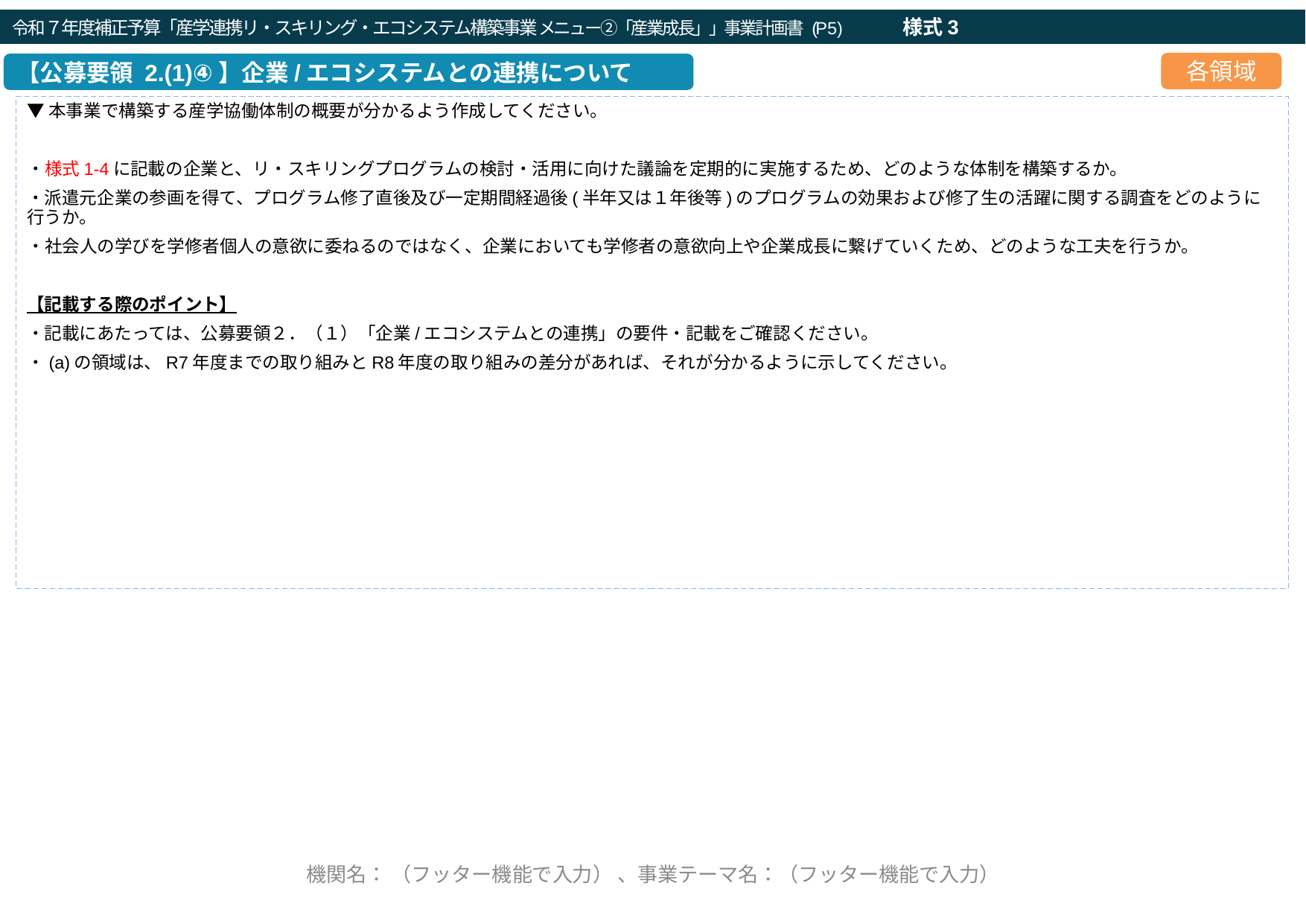

令和７年度補正予算「産学連携リ・スキリング・エコシステム構築事業メニュー②「産業成長」」事業計画書 (P5)　　　様式3
令和２年度「就職・転職支援のための大学リカレント教育推進事業（就職・転職支援のためのリカレント教育プログラムの開発・実施）」企画提案書（a：求職支援）(P5)
各領域
【公募要領 2.(1)④】企業/エコシステムとの連携について
▼本事業で構築する産学協働体制の概要が分かるよう作成してください。

・様式1-4に記載の企業と、リ・スキリングプログラムの検討・活用に向けた議論を定期的に実施するため、どのような体制を構築するか。
・派遣元企業の参画を得て、プログラム修了直後及び一定期間経過後(半年又は１年後等)のプログラムの効果および修了生の活躍に関する調査をどのように行うか。
・社会人の学びを学修者個人の意欲に委ねるのではなく、企業においても学修者の意欲向上や企業成長に繋げていくため、どのような工夫を行うか。

【記載する際のポイント】
・記載にあたっては、公募要領２．（１）「企業/エコシステムとの連携」の要件・記載をご確認ください。
・(a)の領域は、R7年度までの取り組みとR8年度の取り組みの差分があれば、それが分かるように示してください。

←フッターを以後のページ全てに必ず記入
機関名： （フッター機能で入力） 、事業テーマ名：（フッター機能で入力）